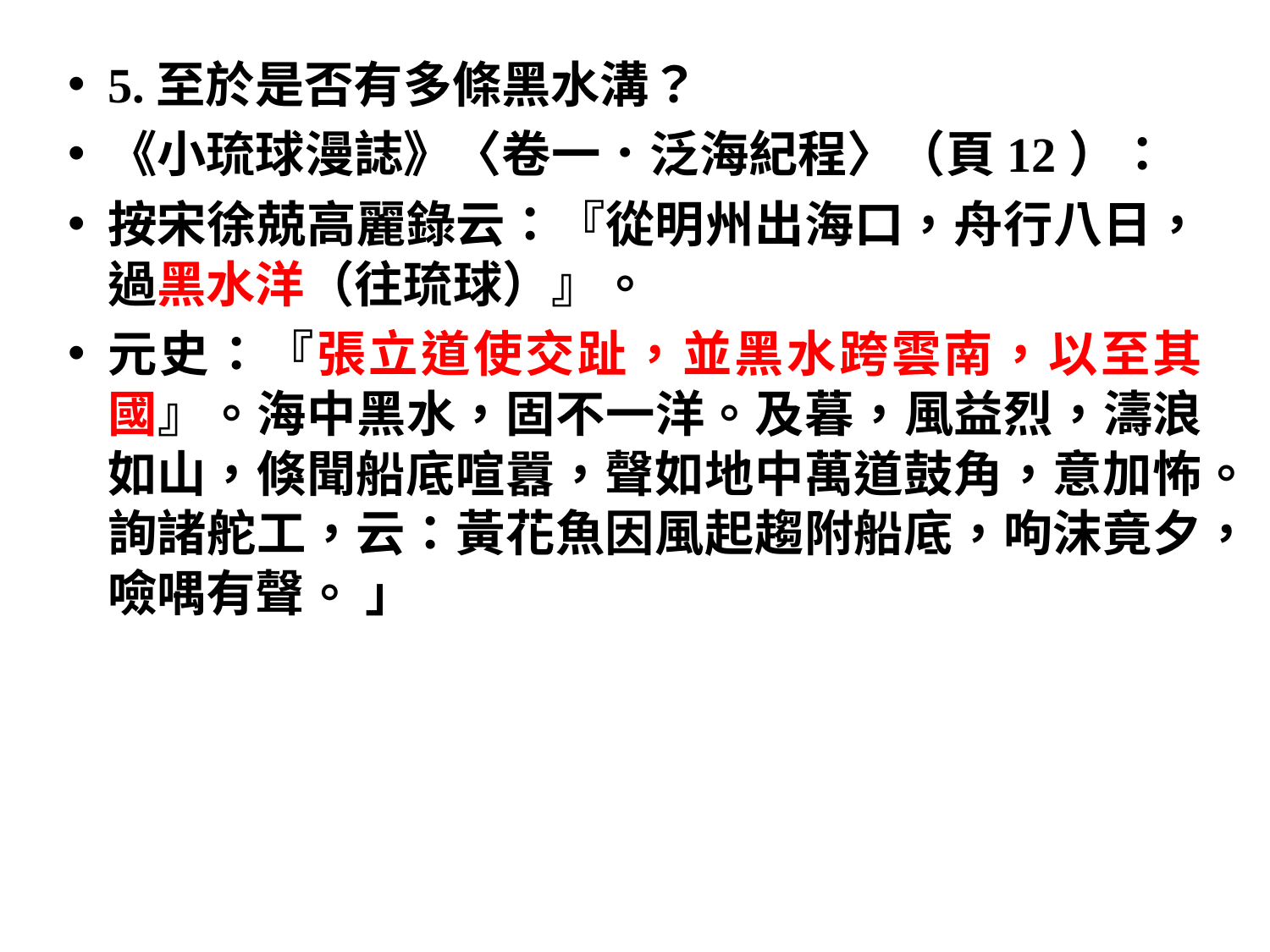

5.至於是否有多條黑水溝？
《小琉球漫誌》〈卷一．泛海紀程〉（頁12）：
按宋徐兢高麗錄云：『從明州出海口，舟行八日，過黑水洋（往琉球）』。
元史：『張立道使交趾，並黑水跨雲南，以至其國』。海中黑水，固不一洋。及暮，風益烈，濤浪如山，倏聞船底喧囂，聲如地中萬道鼓角，意加怖。詢諸舵工，云：黃花魚因風起趨附船底，呴沫竟夕，噞喁有聲。 」